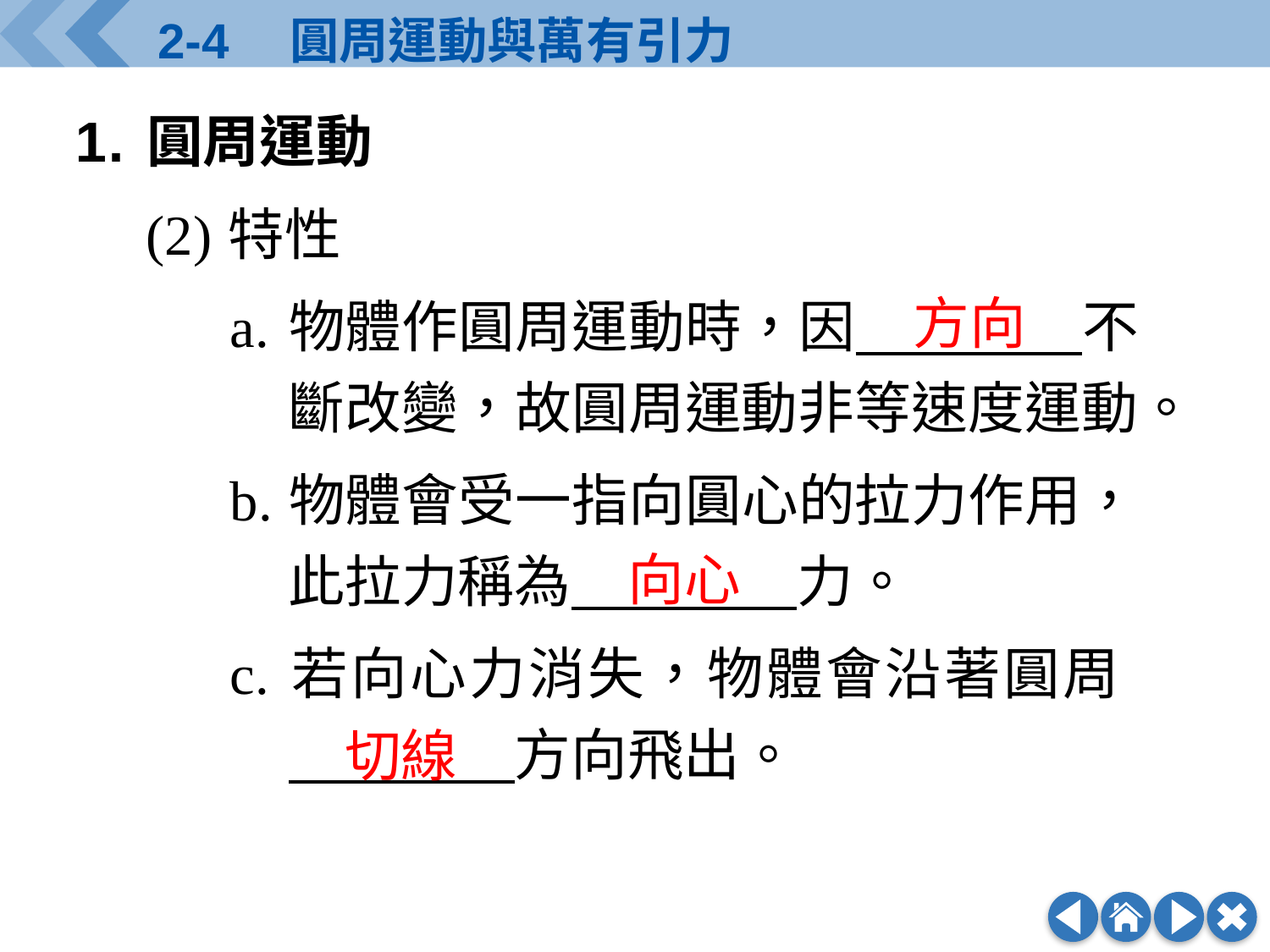

圓周運動
(2)	特性
a.	物體作圓周運動時，因　　　　不斷改變，故圓周運動非等速度運動。
b.	物體會受一指向圓心的拉力作用，此拉力稱為　　　　力。
c.	若向心力消失，物體會沿著圓周
　　　　方向飛出。
方向
向心
切線